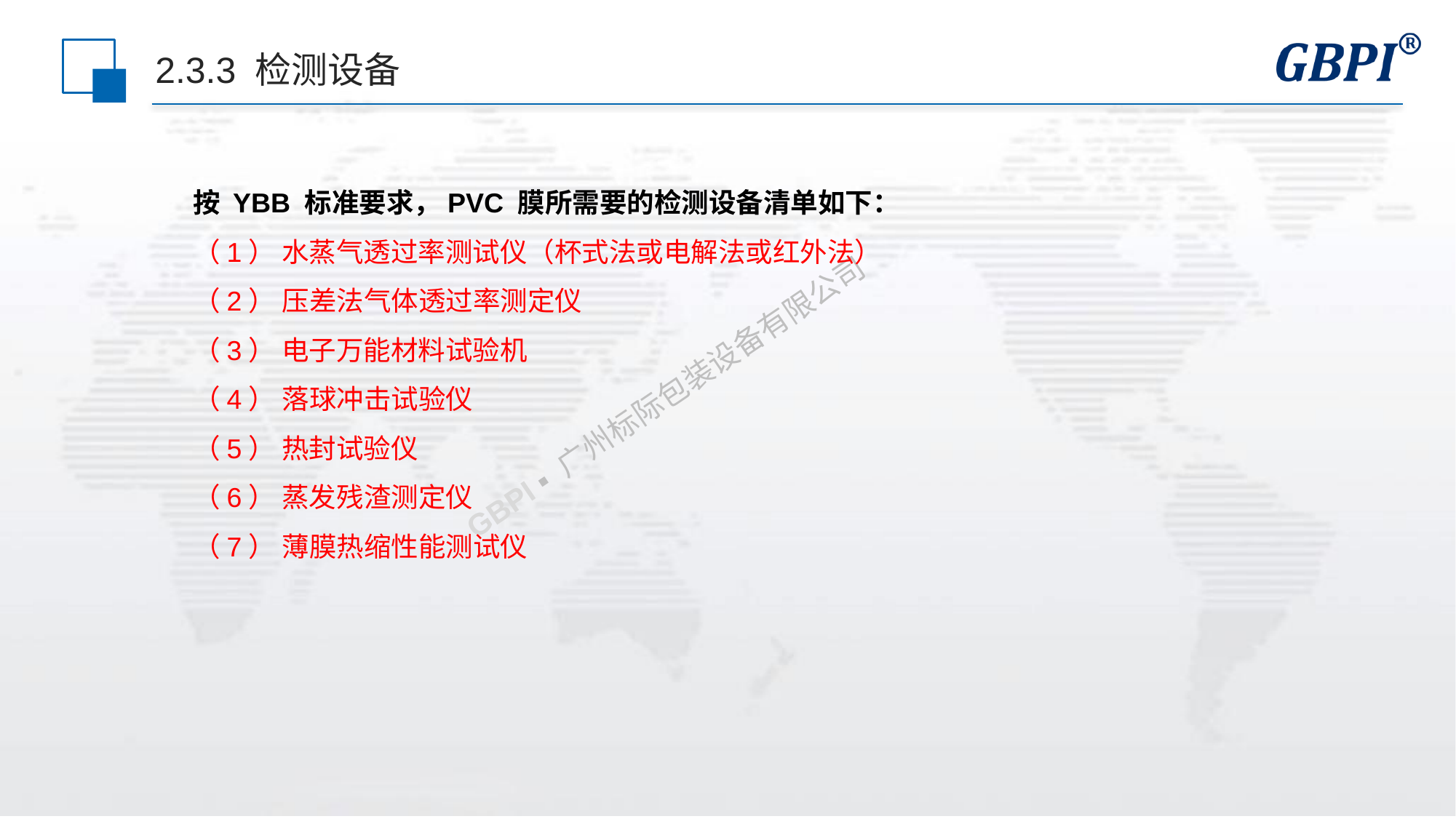

# 2.3.3 检测设备
按 YBB 标准要求，PVC 膜所需要的检测设备清单如下：
（1） 水蒸气透过率测试仪（杯式法或电解法或红外法）
（2） 压差法气体透过率测定仪
（3） 电子万能材料试验机
（4） 落球冲击试验仪
（5） 热封试验仪
（6） 蒸发残渣测定仪
（7） 薄膜热缩性能测试仪